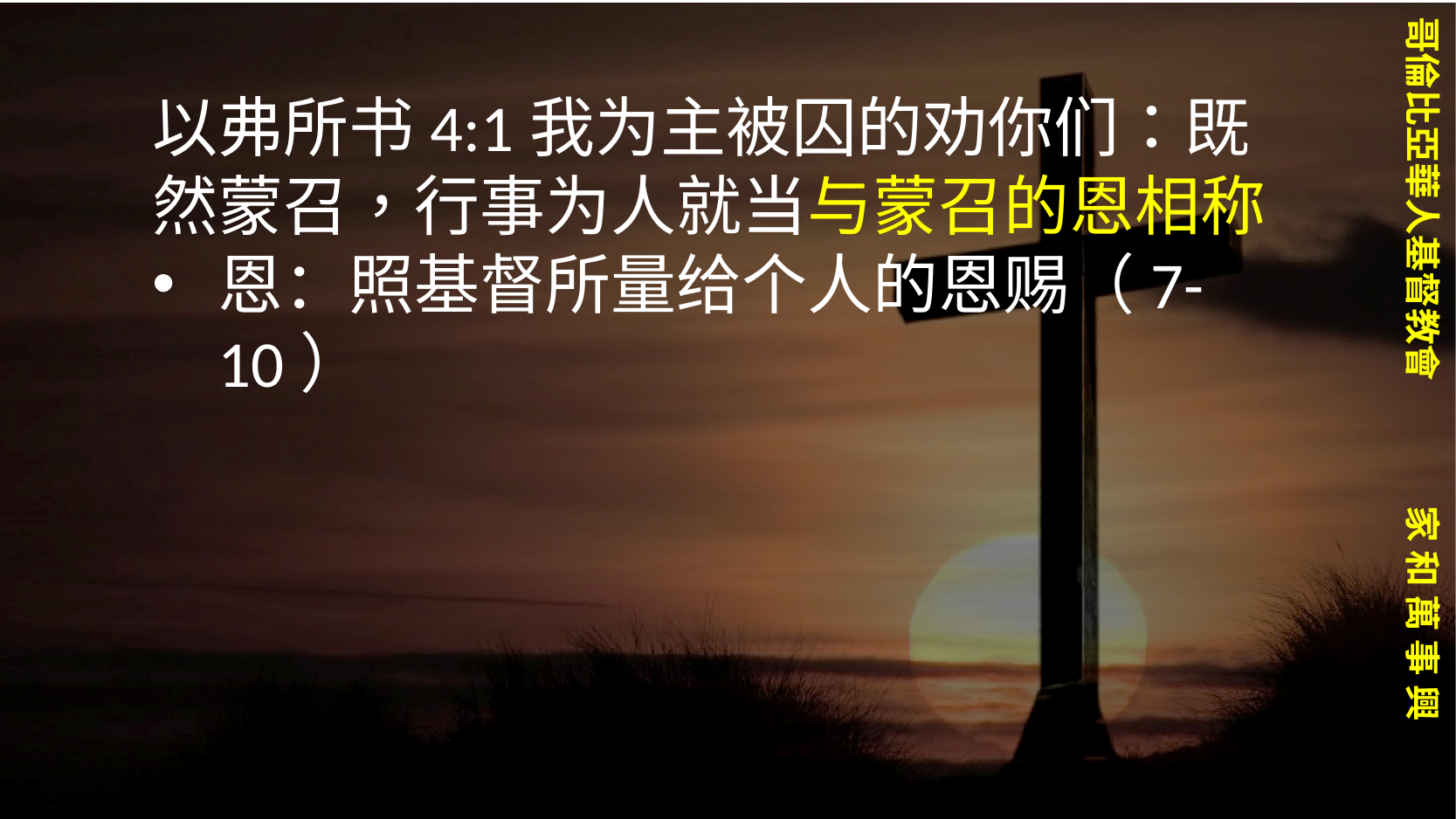

以弗所书4:1我为主被囚的劝你们：既然蒙召，行事为人就当与蒙召的恩相称
恩：照基督所量给个人的恩赐（7-10）